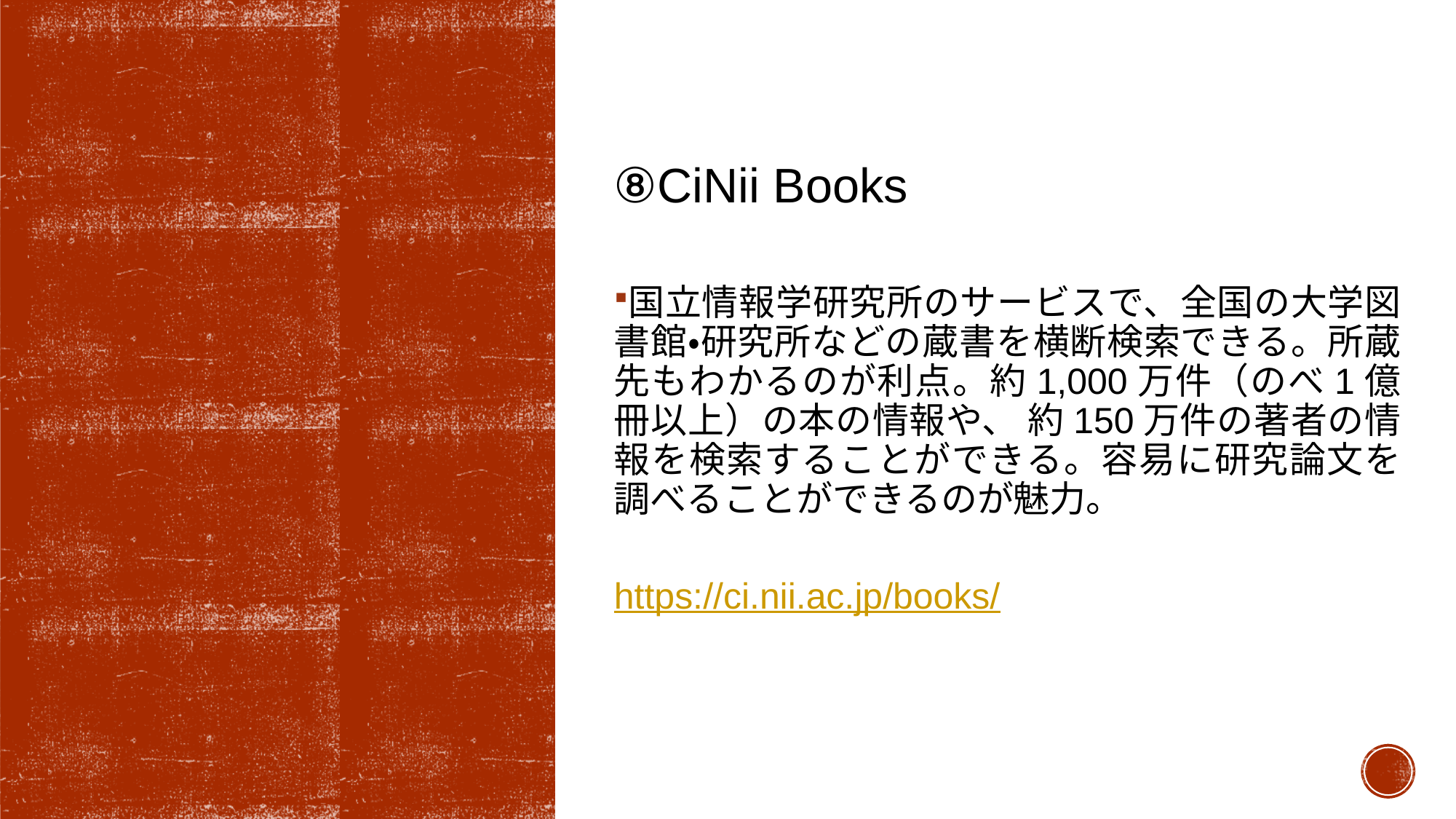

⑧CiNii Books

国立情報学研究所のサービスで、全国の大学図書館・研究所などの蔵書を横断検索できる。所蔵先もわかるのが利点。約1,000万件（のべ1億冊以上）の本の情報や、 約150万件の著者の情報を検索することができる。容易に研究論文を調べることができるのが魅力。

https://ci.nii.ac.jp/books/

10